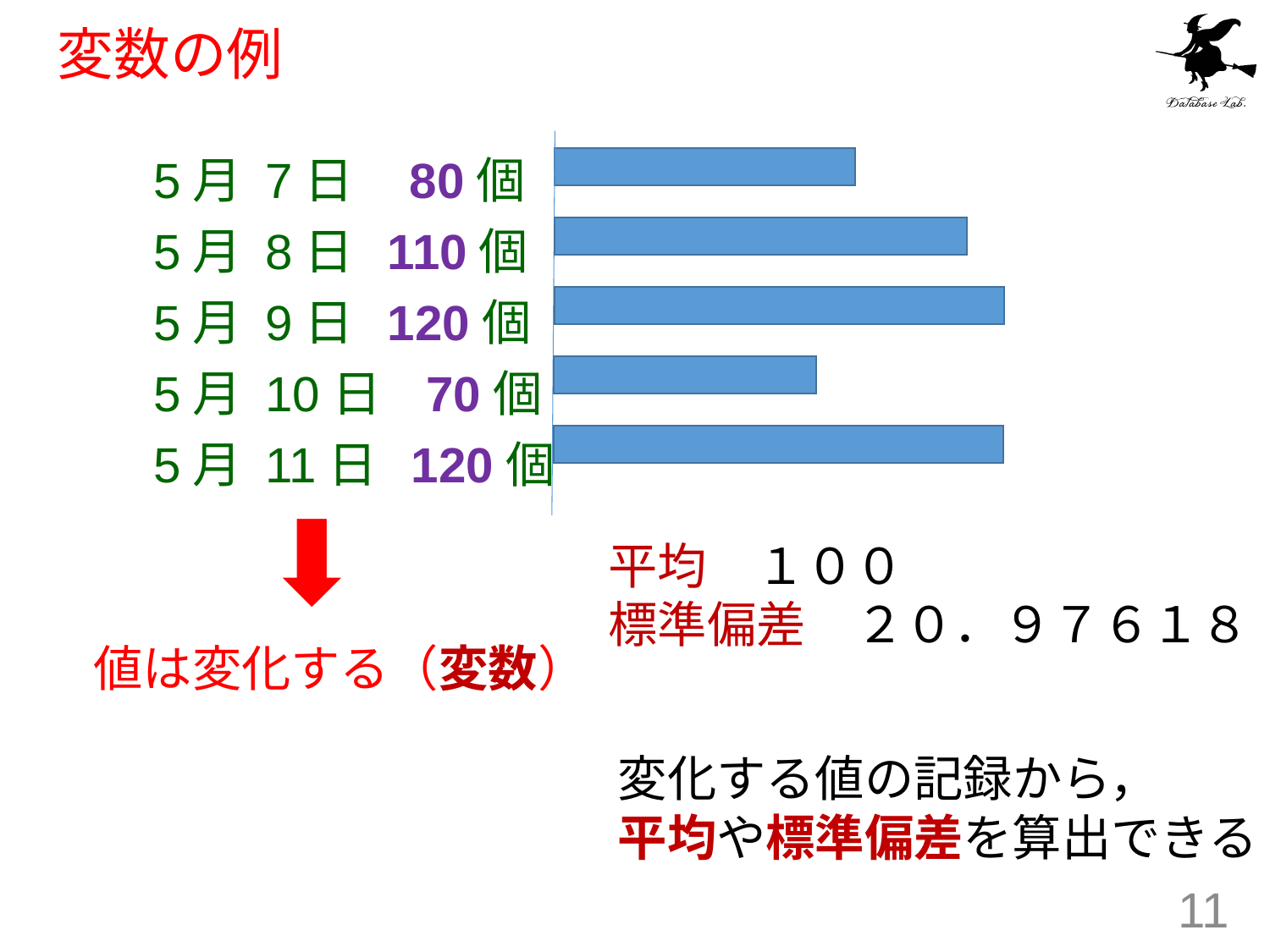

# 変数の例
5月 7日    80個
5月 8日  110個
5月 9日  120個
5月 10日   70個
5月 11日  120個

平均　１００
標準偏差　２０．９７６１８
値は変化する（変数）
変化する値の記録から，
平均や標準偏差を算出できる

11